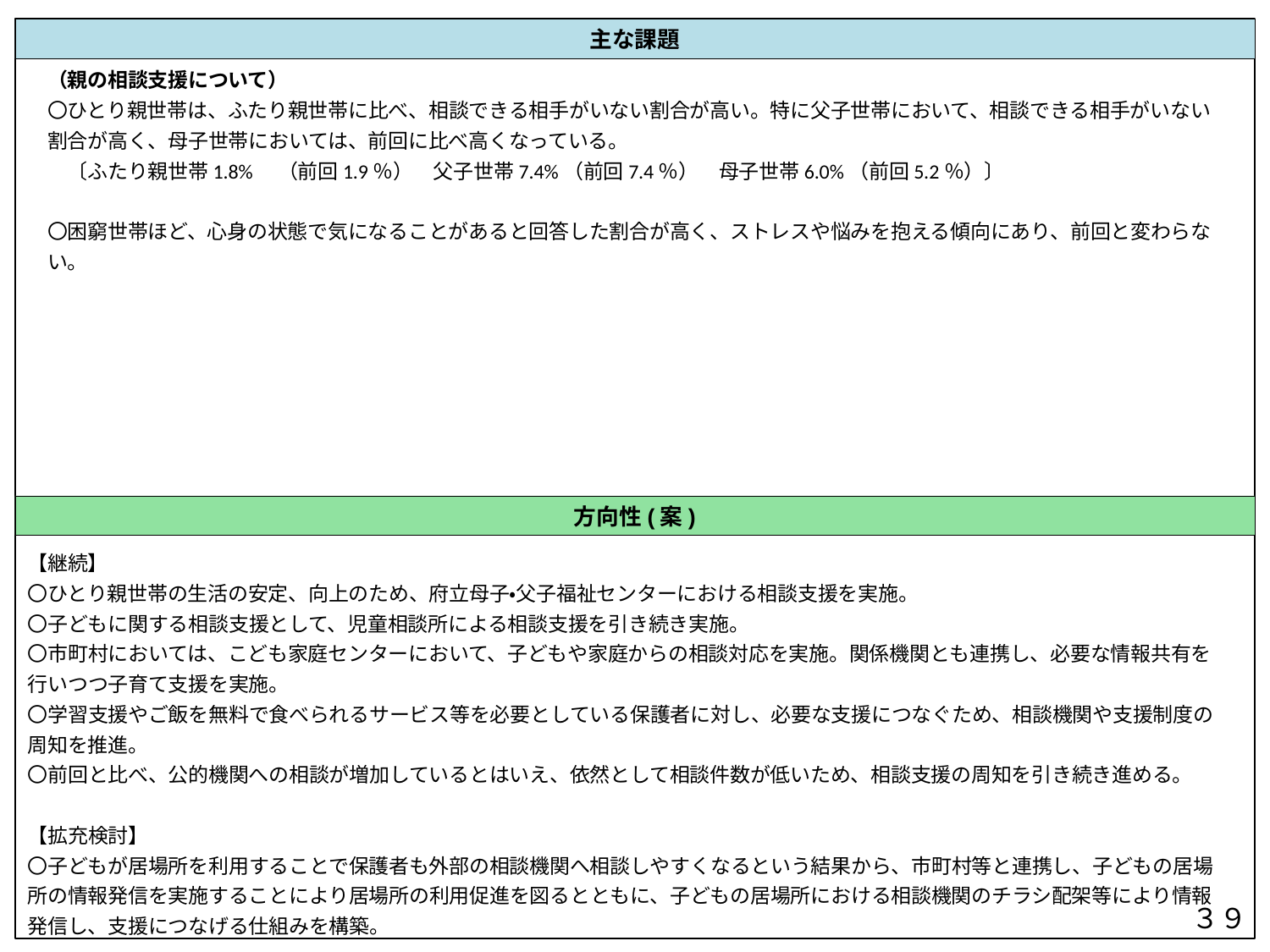

主な課題
（親の相談支援について）
〇ひとり親世帯は、ふたり親世帯に比べ、相談できる相手がいない割合が高い。特に父子世帯において、相談できる相手がいない割合が高く、母子世帯においては、前回に比べ高くなっている。
　〔ふたり親世帯1.8%　（前回1.9％）　父子世帯7.4%（前回7.4％）　母子世帯6.0%（前回5.2％）〕

〇困窮世帯ほど、心身の状態で気になることがあると回答した割合が高く、ストレスや悩みを抱える傾向にあり、前回と変わらない。

方向性(案)
【継続】
〇ひとり親世帯の生活の安定、向上のため、府立母子・父子福祉センターにおける相談支援を実施。
〇子どもに関する相談支援として、児童相談所による相談支援を引き続き実施。
〇市町村においては、こども家庭センターにおいて、子どもや家庭からの相談対応を実施。関係機関とも連携し、必要な情報共有を行いつつ子育て支援を実施。
〇学習支援やご飯を無料で食べられるサービス等を必要としている保護者に対し、必要な支援につなぐため、相談機関や支援制度の周知を推進。
〇前回と比べ、公的機関への相談が増加しているとはいえ、依然として相談件数が低いため、相談支援の周知を引き続き進める。

【拡充検討】
〇子どもが居場所を利用することで保護者も外部の相談機関へ相談しやすくなるという結果から、市町村等と連携し、子どもの居場所の情報発信を実施することにより居場所の利用促進を図るとともに、子どもの居場所における相談機関のチラシ配架等により情報発信し、支援につなげる仕組みを構築。
３９